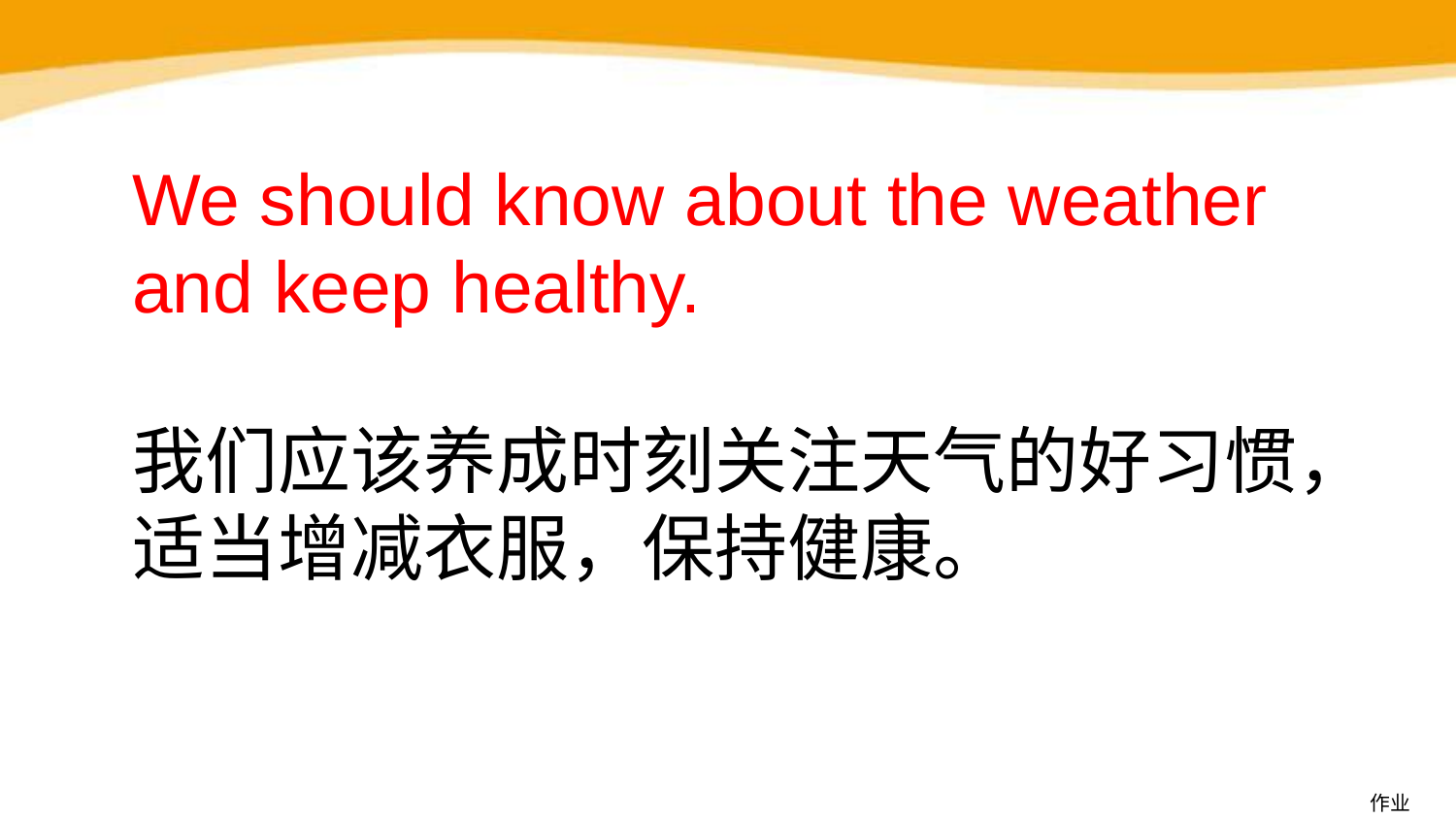

We should know about the weather
and keep healthy.

我们应该养成时刻关注天气的好习惯，
适当增减衣服，保持健康。
作业